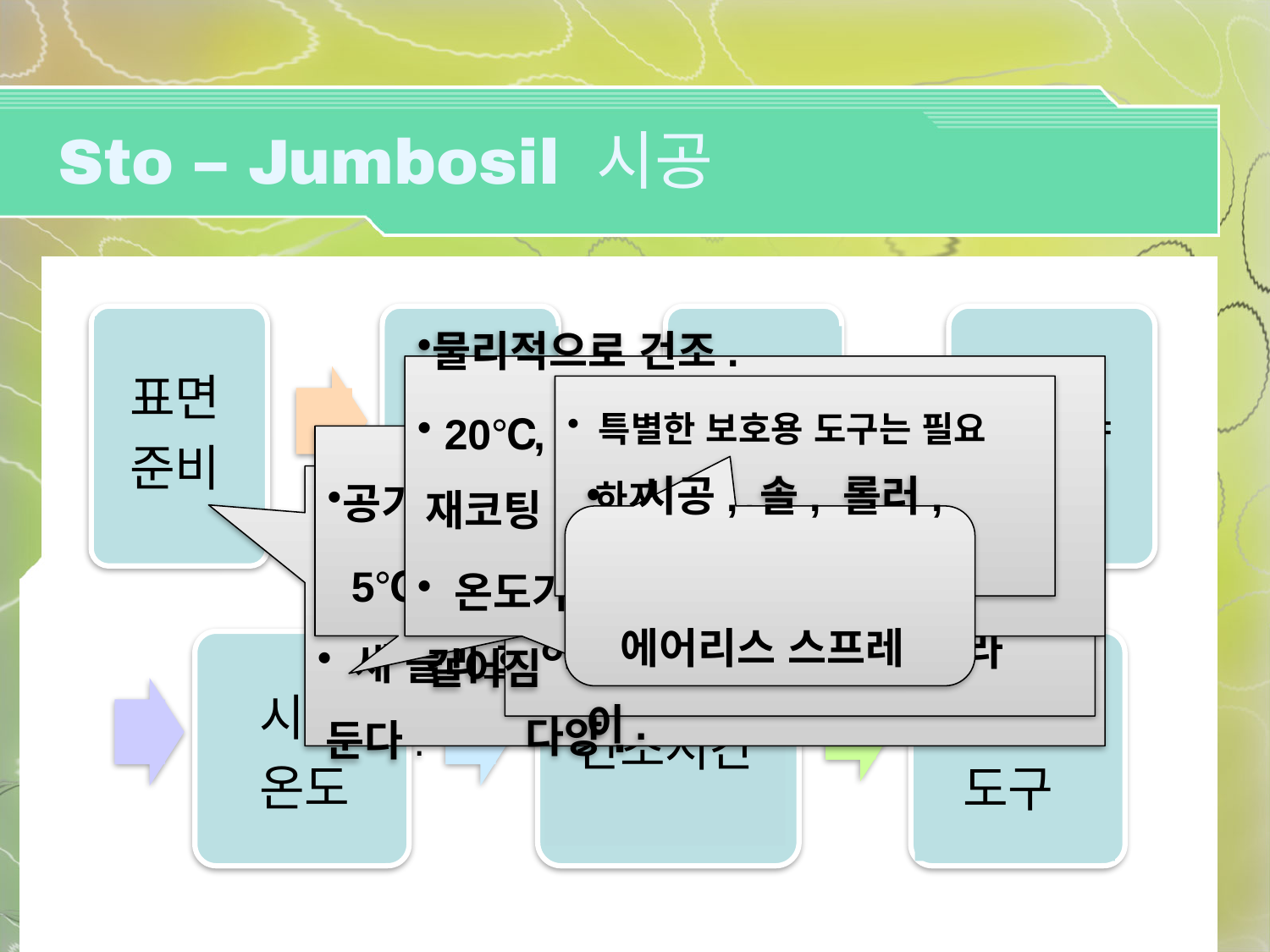

Sto – Jumbosil 시공

표면
준비

자재
준비

 시공

소모량
물리적으로 건조.
 20℃, 상대습도 65% 8시간 후 재코팅.
 온도가 낮거나 습도가 높을 때 길어짐

 특별한 보호용 도구는 필요
  하지 않음.
 (예. 안면보호대)
공기와 하지면의 온도는
  5℃이상.
 표면은  깨끗하고 건조.
 묻어있는 페인트나 플라스터는 제거.
 새 플라스터는 최소 14일간 굳도록  놓아 둔다.
 StoColor Jumbosil 은 즉시 사용가능하나 물로 10%  이상 희석.
 2회 코팅용 약 0.4 ? 0.5 ℓ/㎡ .
 하지면과 시공 방법에 따라 다양.
 시공, 솔, 롤러,
  에어리스 스프레이.

시공
온도

건조시간

보호용
도구